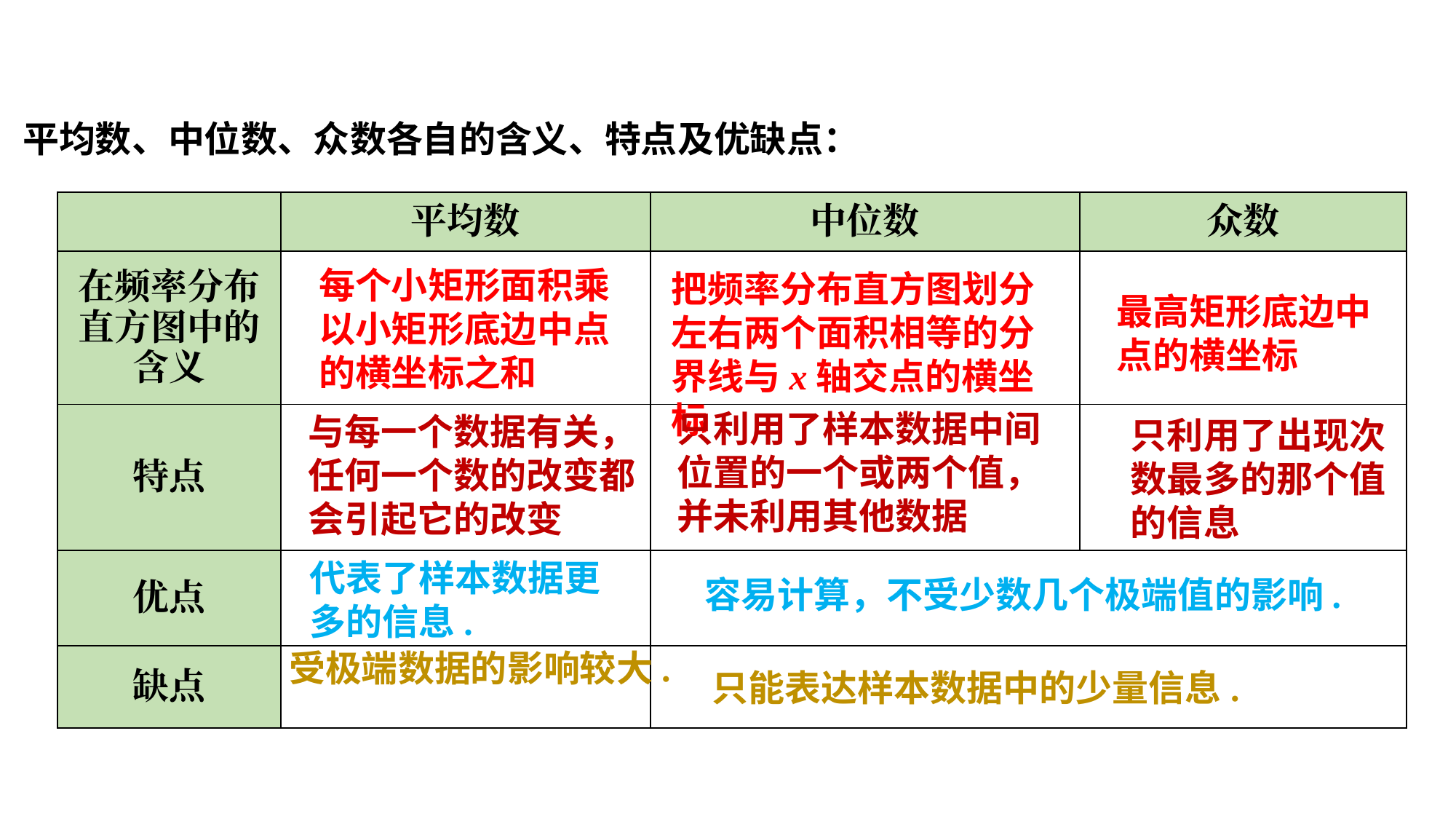

平均数、中位数、众数各自的含义、特点及优缺点：
|  | 平均数 | 中位数 | 众数 |
| --- | --- | --- | --- |
| 在频率分布直方图中的含义 |  |  |  |
| 特点 |  |  |  |
| 优点 |  |  |  |
| 缺点 |  |  |  |
每个小矩形面积乘以小矩形底边中点的横坐标之和
把频率分布直方图划分左右两个面积相等的分界线与x轴交点的横坐标
最高矩形底边中点的横坐标
只利用了样本数据中间位置的一个或两个值，并未利用其他数据
与每一个数据有关，任何一个数的改变都会引起它的改变
只利用了出现次数最多的那个值的信息
代表了样本数据更多的信息.
容易计算，不受少数几个极端值的影响.
受极端数据的影响较大.
只能表达样本数据中的少量信息.